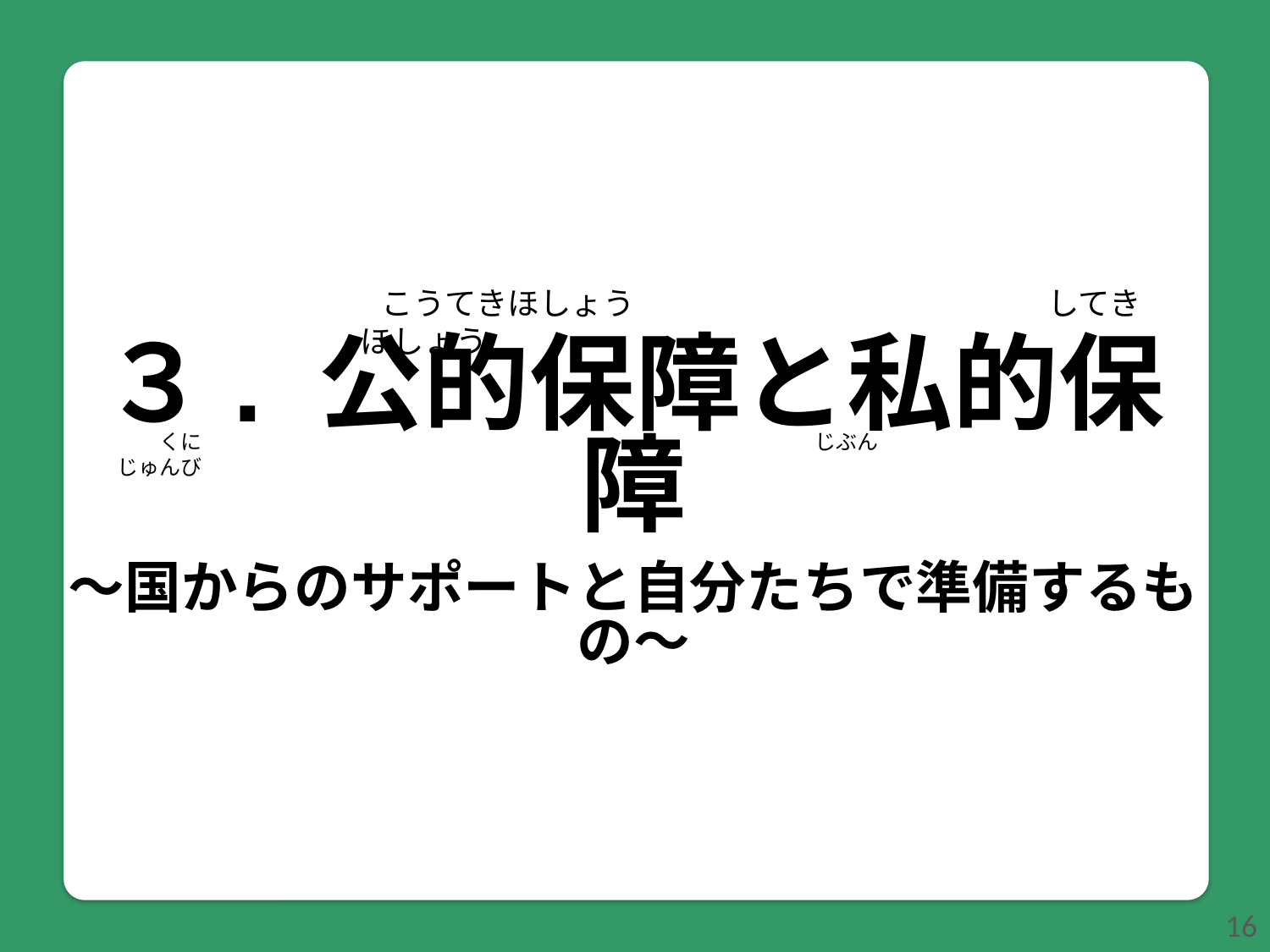

こうてきほしょう　　　　　　　　　　　　　してきほしょう
３. 公的保障と私的保障
～国からのサポートと自分たちで準備するもの～
　　くに　　　　　　　　　　　　　　　　　　　　　　　　　　　　　じぶん　　　　　　　　　　　　　じゅんび
16